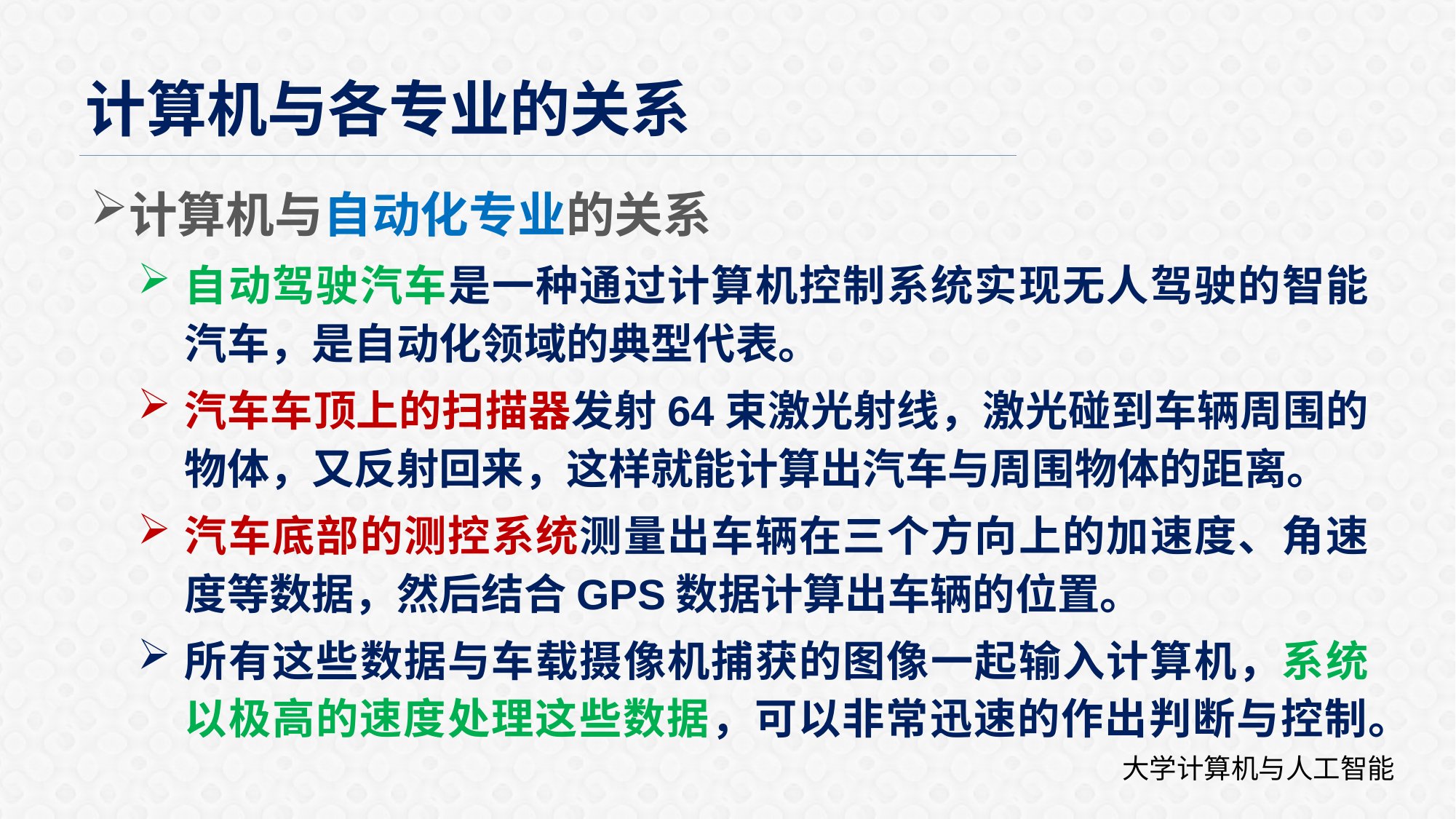

计算机与各专业的关系
计算机与自动化专业的关系
自动驾驶汽车是一种通过计算机控制系统实现无人驾驶的智能汽车，是自动化领域的典型代表。
汽车车顶上的扫描器发射64束激光射线，激光碰到车辆周围的物体，又反射回来，这样就能计算出汽车与周围物体的距离。
汽车底部的测控系统测量出车辆在三个方向上的加速度、角速度等数据，然后结合GPS数据计算出车辆的位置。
所有这些数据与车载摄像机捕获的图像一起输入计算机，系统以极高的速度处理这些数据，可以非常迅速的作出判断与控制。